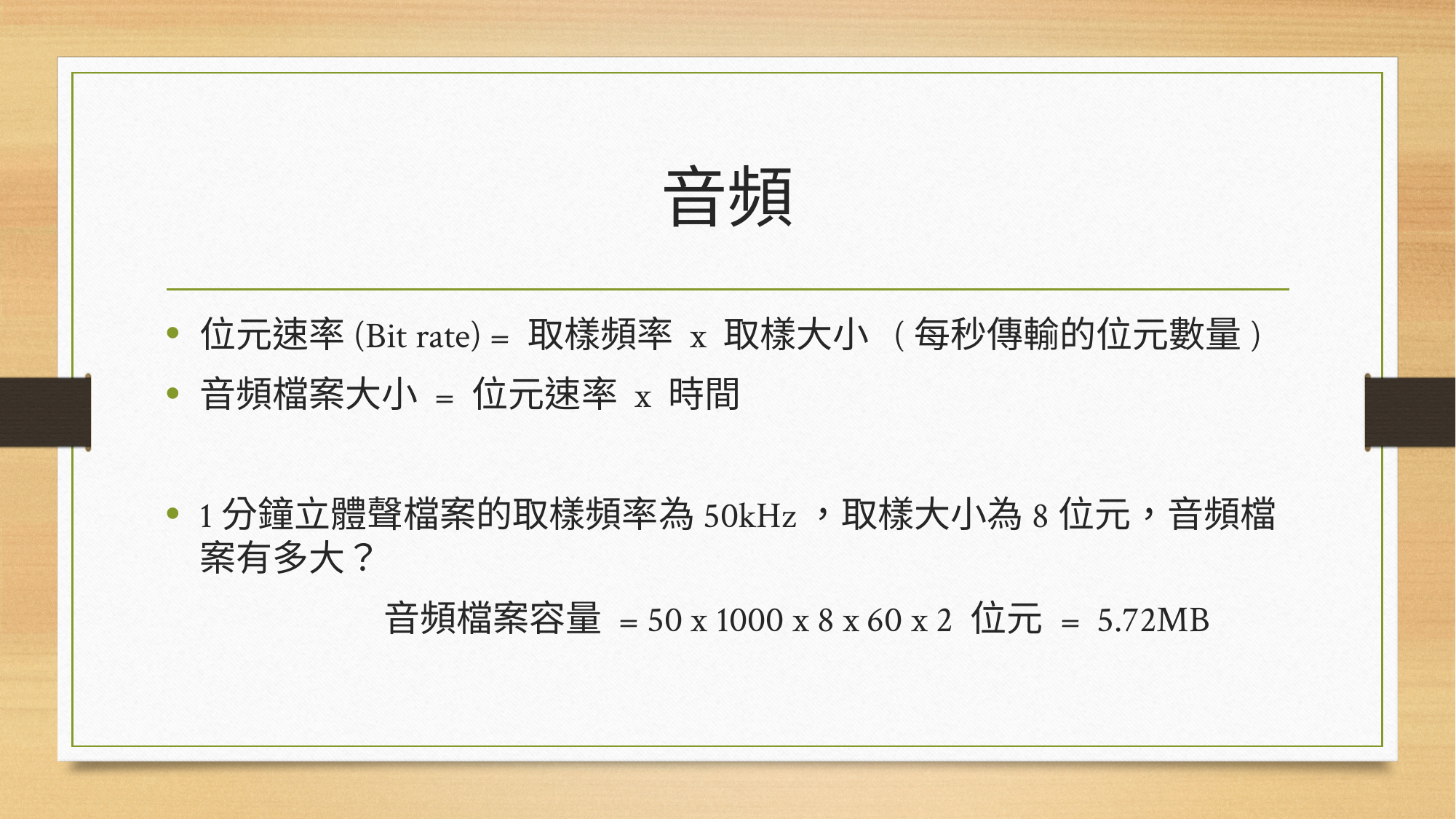

# 音頻
位元速率(Bit rate) = 取樣頻率 x 取樣大小  (每秒傳輸的位元數量)
音頻檔案大小 = 位元速率 x 時間

1分鐘立體聲檔案的取樣頻率為50kHz，取樣大小為8位元，音頻檔案有多大？
		音頻檔案容量 = 50 x 1000 x 8 x 60 x 2 位元 =  5.72MB